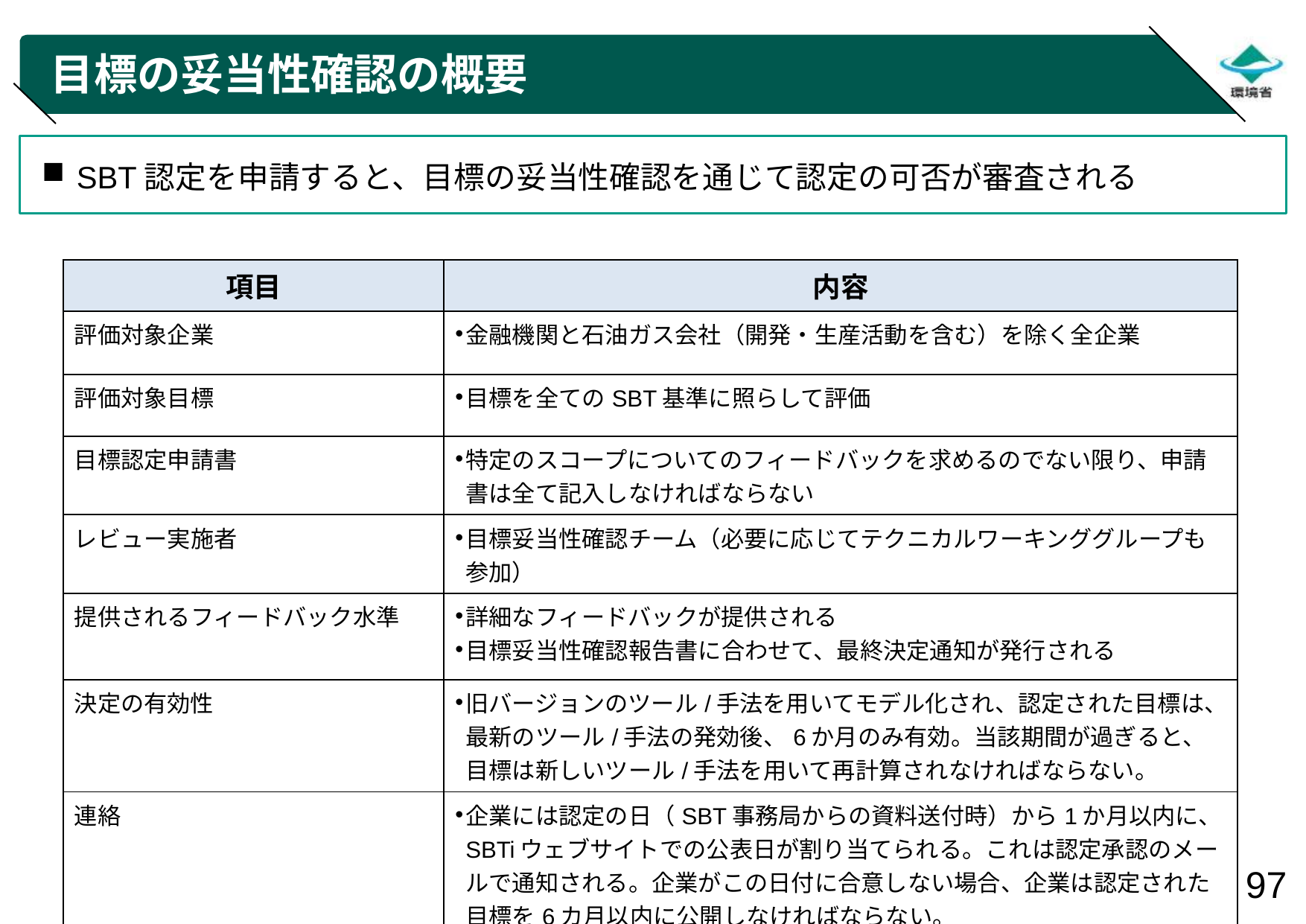

# 目標の妥当性確認の概要
SBT認定を申請すると、目標の妥当性確認を通じて認定の可否が審査される
| 項目 | 内容 |
| --- | --- |
| 評価対象企業 | 金融機関と石油ガス会社（開発・生産活動を含む）を除く全企業 |
| 評価対象目標 | 目標を全てのSBT基準に照らして評価 |
| 目標認定申請書 | 特定のスコープについてのフィードバックを求めるのでない限り、申請書は全て記入しなければならない |
| レビュー実施者 | 目標妥当性確認チーム（必要に応じてテクニカルワーキンググループも参加） |
| 提供されるフィードバック水準 | 詳細なフィードバックが提供される 目標妥当性確認報告書に合わせて、最終決定通知が発行される |
| 決定の有効性 | 旧バージョンのツール/手法を用いてモデル化され、認定された目標は、最新のツール/手法の発効後、6か月のみ有効。当該期間が過ぎると、目標は新しいツール/手法を用いて再計算されなければならない。 |
| 連絡 | 企業には認定の日（SBT事務局からの資料送付時）から1か月以内に、SBTiウェブサイトでの公表日が割り当てられる。これは認定承認のメールで通知される。企業がこの日付に合意しない場合、企業は認定された目標を6カ月以内に公開しなければならない。 |